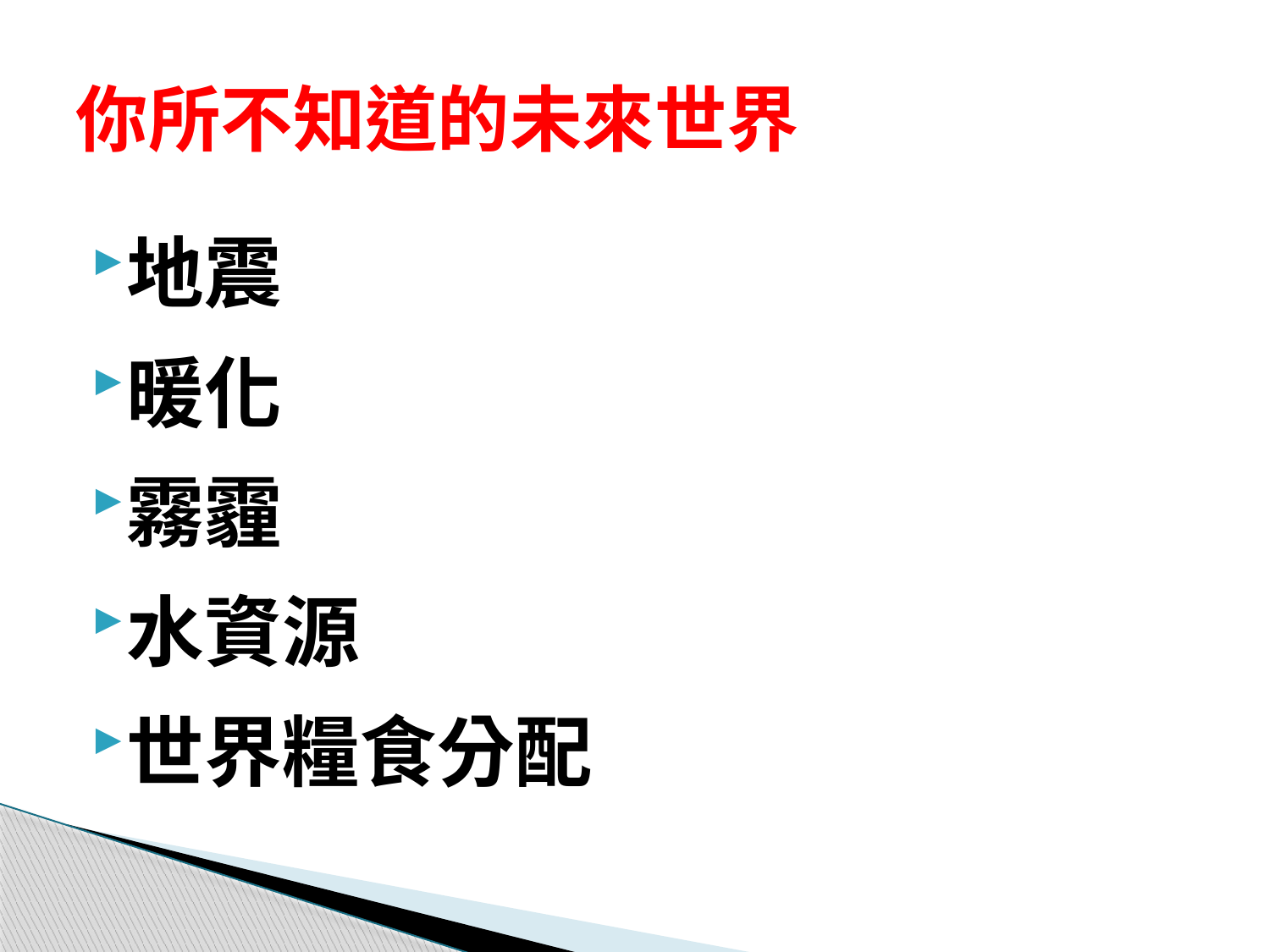

# 你所不知道的未來世界
地震
暖化
霧霾
水資源
世界糧食分配